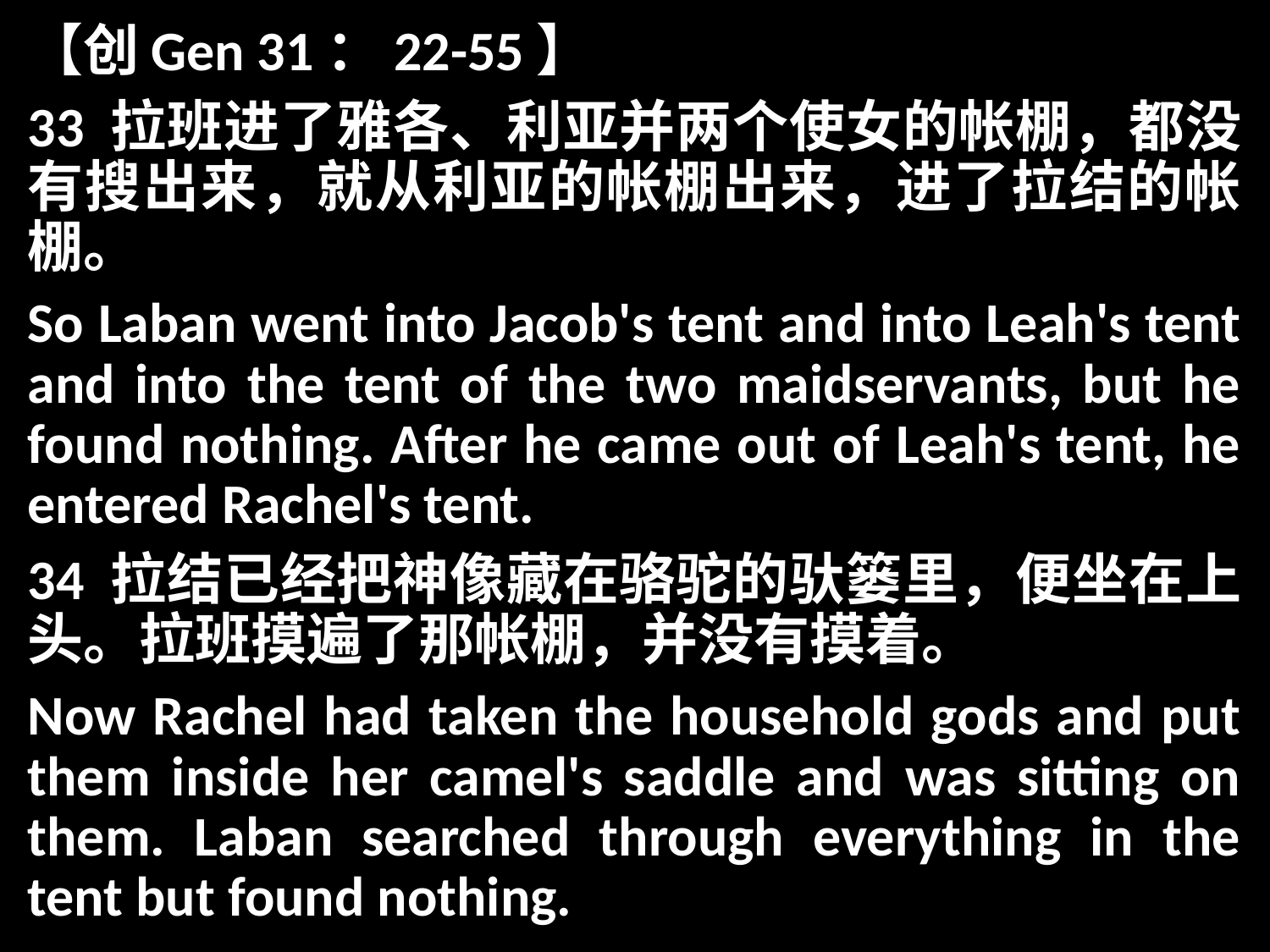

【创Gen 31：22-55】
33 拉班进了雅各、利亚并两个使女的帐棚，都没有搜出来，就从利亚的帐棚出来，进了拉结的帐棚。
So Laban went into Jacob's tent and into Leah's tent and into the tent of the two maidservants, but he found nothing. After he came out of Leah's tent, he entered Rachel's tent.
34 拉结已经把神像藏在骆驼的驮篓里，便坐在上头。拉班摸遍了那帐棚，并没有摸着。
Now Rachel had taken the household gods and put them inside her camel's saddle and was sitting on them. Laban searched through everything in the tent but found nothing.